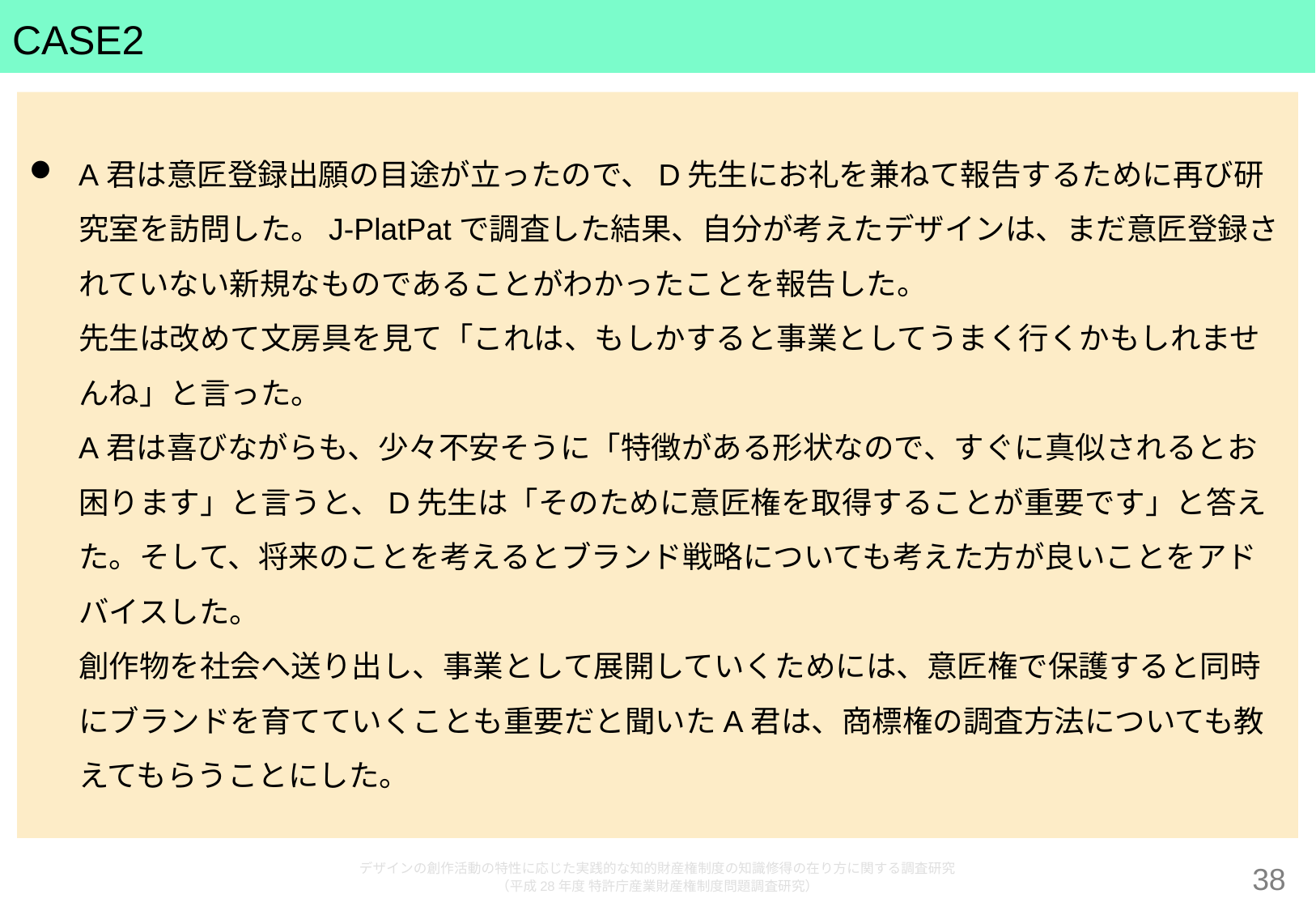

# CASE2
A君は意匠登録出願の目途が立ったので、D先生にお礼を兼ねて報告するために再び研究室を訪問した。J-PlatPatで調査した結果、自分が考えたデザインは、まだ意匠登録されていない新規なものであることがわかったことを報告した。
先生は改めて文房具を見て「これは、もしかすると事業としてうまく行くかもしれませんね」と言った。
A君は喜びながらも、少々不安そうに「特徴がある形状なので、すぐに真似されるとお困ります」と言うと、D先生は「そのために意匠権を取得することが重要です」と答えた。そして、将来のことを考えるとブランド戦略についても考えた方が良いことをアドバイスした。
創作物を社会へ送り出し、事業として展開していくためには、意匠権で保護すると同時にブランドを育てていくことも重要だと聞いたA君は、商標権の調査方法についても教えてもらうことにした。
デザインの創作活動の特性に応じた実践的な知的財産権制度の知識修得の在り方に関する調査研究
（平成28年度 特許庁産業財産権制度問題調査研究）
38